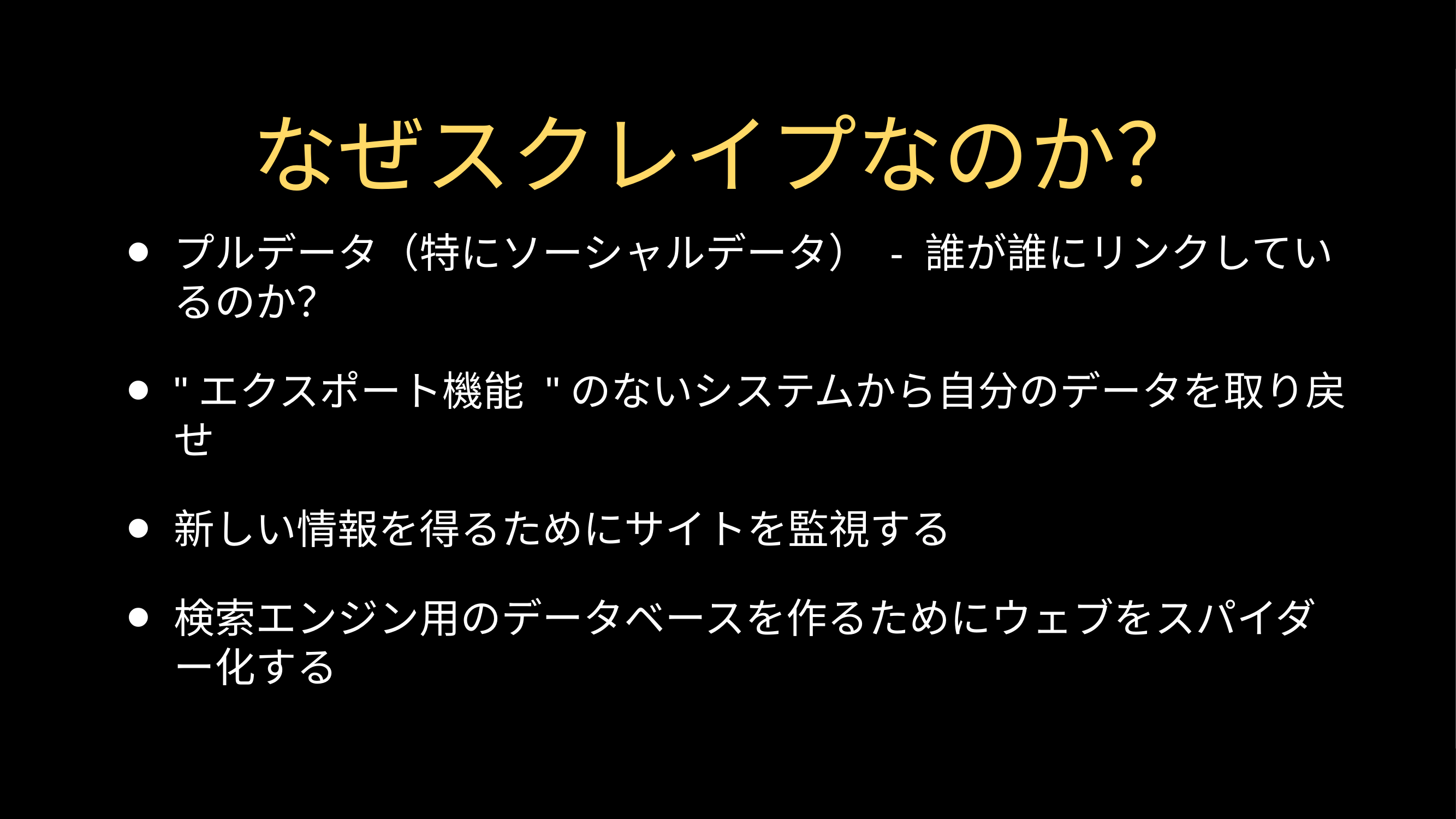

# なぜスクレイプなのか？
プルデータ（特にソーシャルデータ） - 誰が誰にリンクしているのか？
"エクスポート機能 "のないシステムから自分のデータを取り戻せ
新しい情報を得るためにサイトを監視する
検索エンジン用のデータベースを作るためにウェブをスパイダー化する